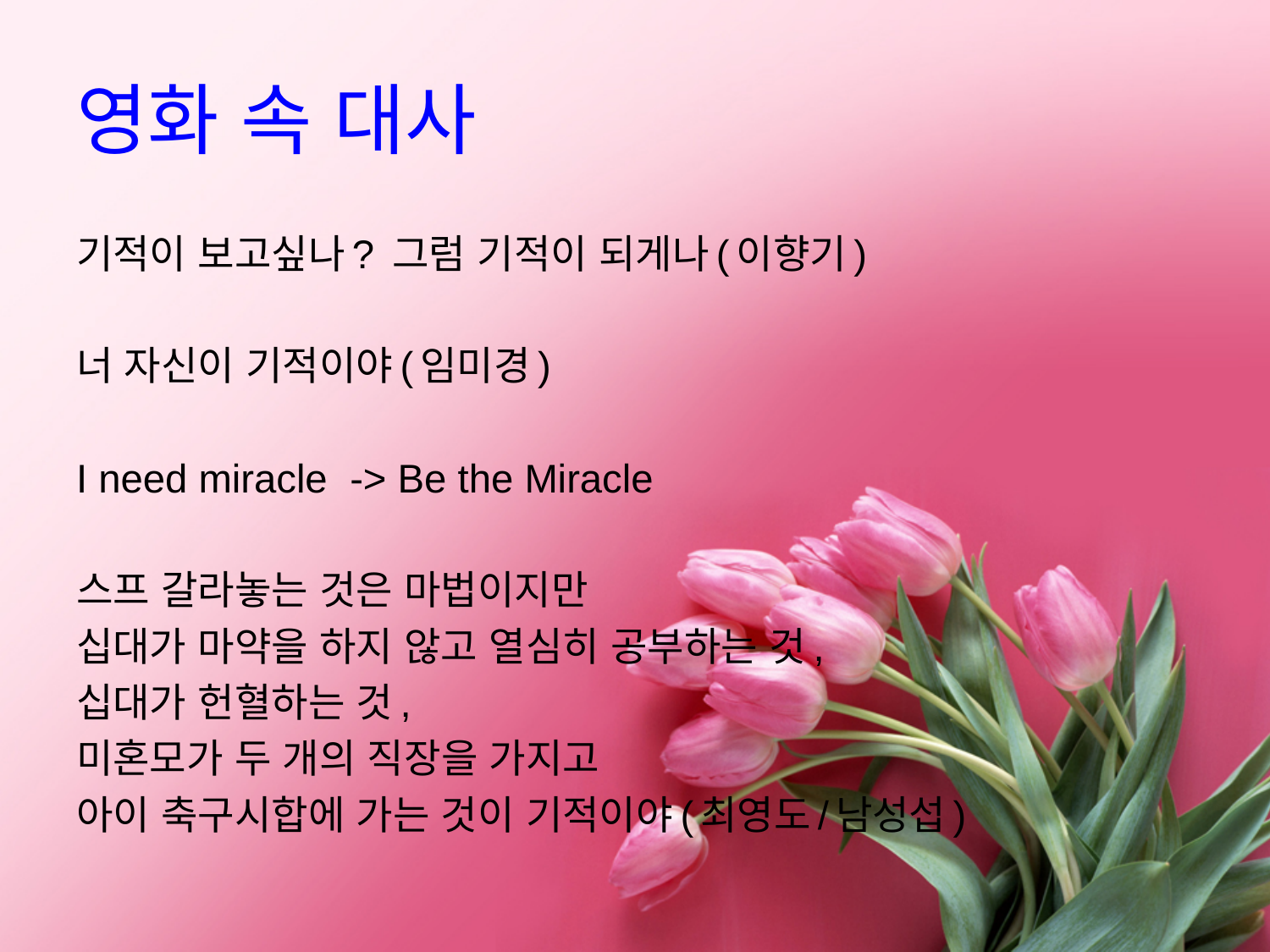

# 영화 속 대사
기적이 보고싶나? 그럼 기적이 되게나(이향기)

너 자신이 기적이야(임미경)

I need miracle  -> Be the Miracle

스프 갈라놓는 것은 마법이지만
십대가 마약을 하지 않고 열심히 공부하는 것,
십대가 헌혈하는 것,
미혼모가 두 개의 직장을 가지고
아이 축구시합에 가는 것이 기적이야(최영도/남성섭)